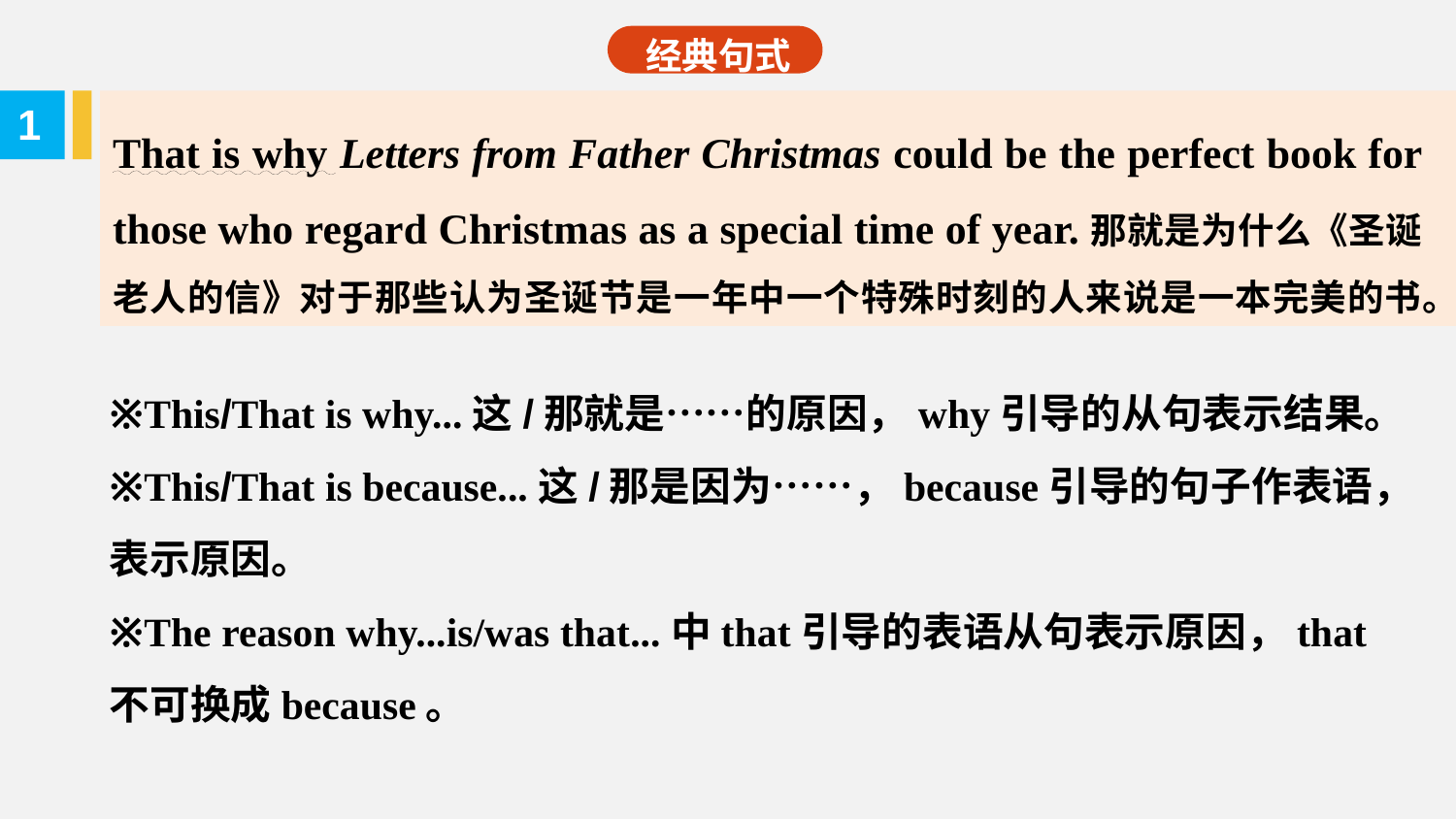

经典句式

1
That is why Letters from Father Christmas could be the perfect book for those who regard Christmas as a special time of year.那就是为什么《圣诞老人的信》对于那些认为圣诞节是一年中一个特殊时刻的人来说是一本完美的书。
※This/That is why...这/那就是……的原因，why引导的从句表示结果。
※This/That is because...这/那是因为……，because引导的句子作表语，表示原因。
※The reason why...is/was that...中that引导的表语从句表示原因，that不可换成because。